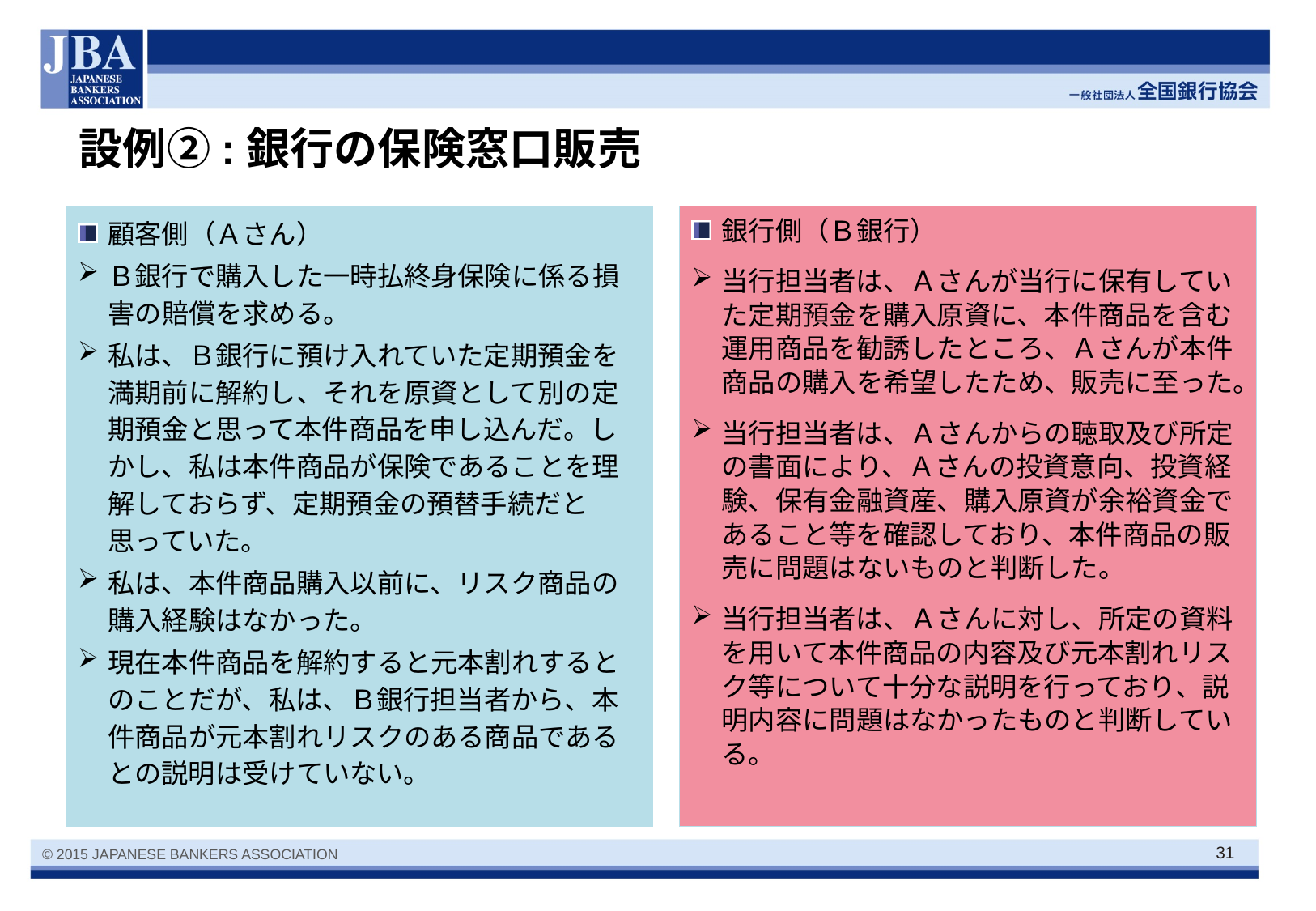

# 設例②:銀行の保険窓口販売
顧客側（Ａさん）
Ｂ銀行で購入した一時払終身保険に係る損害の賠償を求める。
私は、Ｂ銀行に預け入れていた定期預金を満期前に解約し、それを原資として別の定期預金と思って本件商品を申し込んだ。しかし、私は本件商品が保険であることを理解しておらず、定期預金の預替手続だと思っていた。
私は、本件商品購入以前に、リスク商品の購入経験はなかった。
現在本件商品を解約すると元本割れするとのことだが、私は、Ｂ銀行担当者から、本件商品が元本割れリスクのある商品であるとの説明は受けていない。
銀行側（Ｂ銀行）
当行担当者は、Ａさんが当行に保有していた定期預金を購入原資に、本件商品を含む運用商品を勧誘したところ、Ａさんが本件商品の購入を希望したため、販売に至った。
当行担当者は、Ａさんからの聴取及び所定の書面により、Ａさんの投資意向、投資経験、保有金融資産、購入原資が余裕資金であること等を確認しており、本件商品の販売に問題はないものと判断した。
当行担当者は、Ａさんに対し、所定の資料を用いて本件商品の内容及び元本割れリスク等について十分な説明を行っており、説明内容に問題はなかったものと判断している。